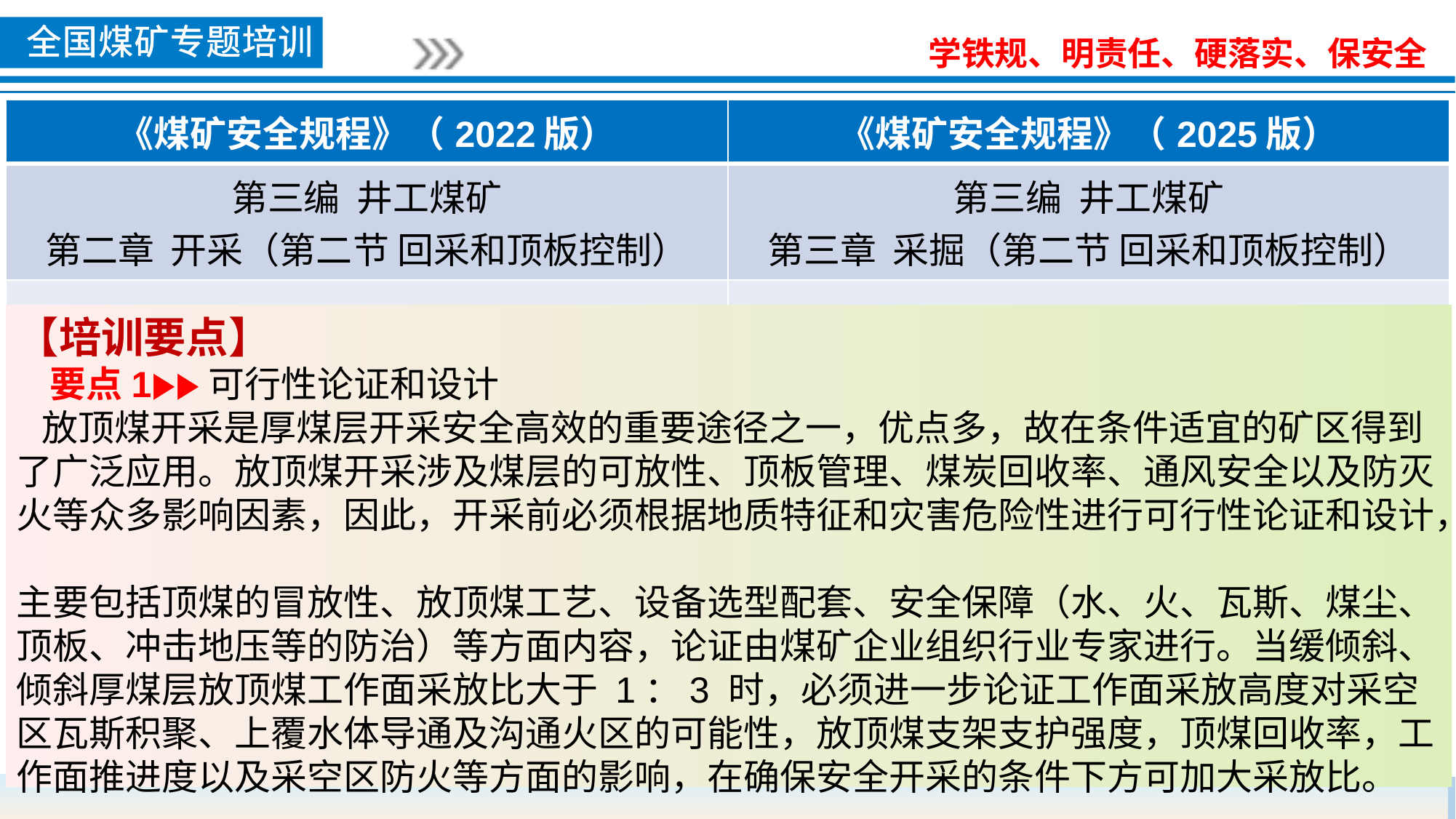

| 《煤矿安全规程》（2022版） | 《煤矿安全规程》（2025版） |
| --- | --- |
| 第三编 井工煤矿 第二章 开采（第二节 回采和顶板控制） | 第三编 井工煤矿 第三章 采掘（第二节 回采和顶板控制） |
| 第一百一十五条 采用放顶煤开采时，必须遵守下列规定： 有下列情形之一的，严禁采用放顶煤开采： （四）放顶煤开采后有可能与地表水、老窑积水和强含水层导通的。（五）放顶煤开采后有可能沟通火区的。 | 第一百三十条 采用放顶煤开采时，必须遵守下列规定: 有下列情形之一的，严禁采用放顶煤开采: (四)放顶煤开采后有可能与地表水、老窑积水和强含水层导通，且水患威胁未消除的。 (五)放顶煤开采后有可能沟通火区的。 |
【培训要点】
   要点1▶▶可行性论证和设计
  放顶煤开采是厚煤层开采安全高效的重要途径之一，优点多，故在条件适宜的矿区得到了广泛应用。放顶煤开采涉及煤层的可放性、顶板管理、煤炭回收率、通风安全以及防灭火等众多影响因素，因此，开采前必须根据地质特征和灾害危险性进行可行性论证和设计，
主要包括顶煤的冒放性、放顶煤工艺、设备选型配套、安全保障（水、火、瓦斯、煤尘、顶板、冲击地压等的防治）等方面内容，论证由煤矿企业组织行业专家进行。当缓倾斜、倾斜厚煤层放顶煤工作面采放比大于 1：3 时，必须进一步论证工作面采放高度对采空区瓦斯积聚、上覆水体导通及沟通火区的可能性，放顶煤支架支护强度，顶煤回收率，工作面推进度以及采空区防火等方面的影响，在确保安全开采的条件下方可加大采放比。